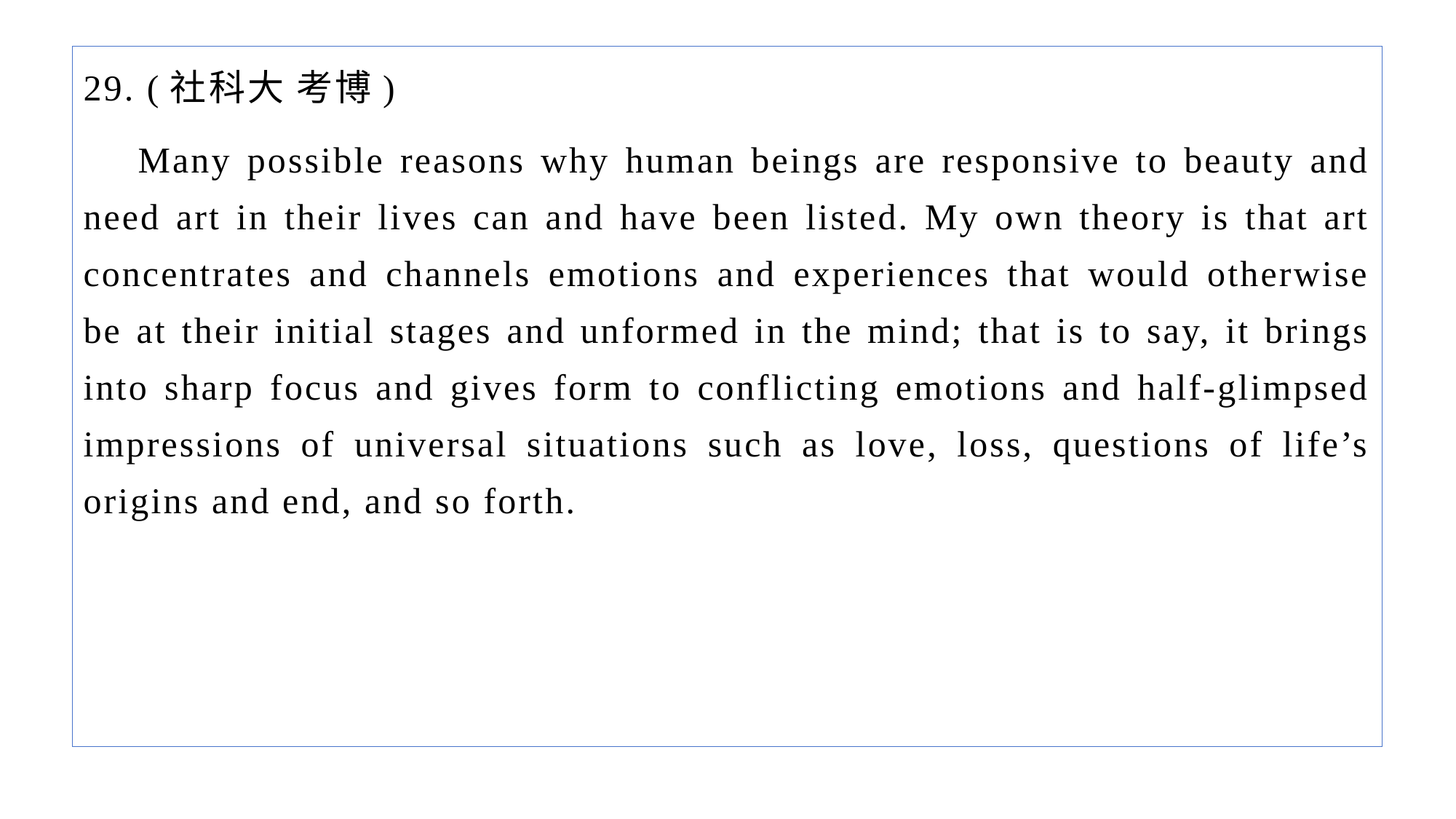

29. (社科大 考博)
Many possible reasons why human beings are responsive to beauty and need art in their lives can and have been listed. My own theory is that art concentrates and channels emotions and experiences that would otherwise be at their initial stages and unformed in the mind; that is to say, it brings into sharp focus and gives form to conflicting emotions and half-glimpsed impressions of universal situations such as love, loss, questions of life’s origins and end, and so forth.